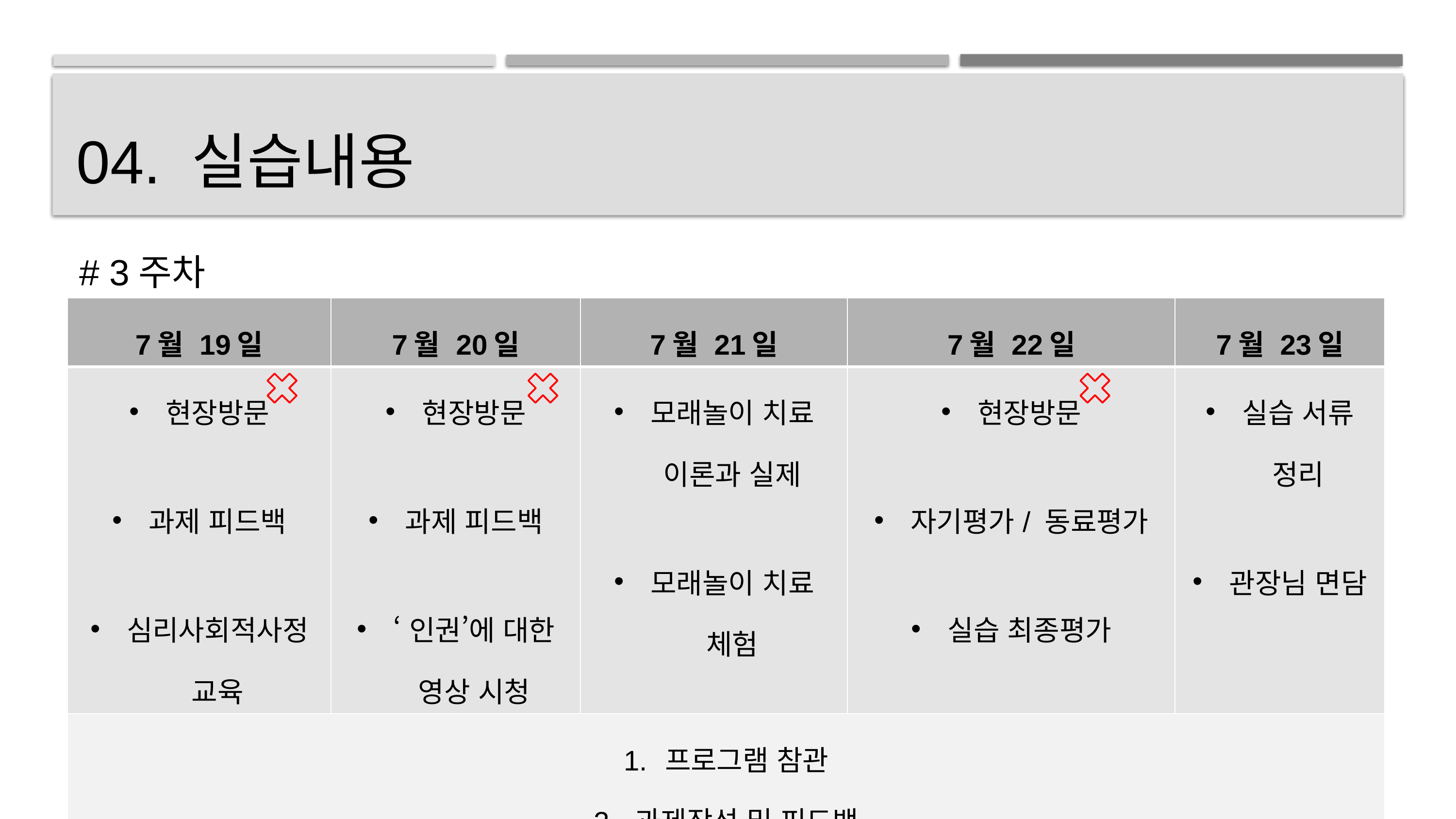

# 04. 실습내용
# 3주차
| 7월 19일 | 7월 20일 | 7월 21일 | 7월 22일 | 7월 23일 |
| --- | --- | --- | --- | --- |
| 현장방문 과제 피드백 심리사회적사정 교육 | 현장방문 과제 피드백 ‘인권’에 대한 영상 시청 | 모래놀이 치료 이론과 실제 모래놀이 치료 체험 | 현장방문 자기평가/ 동료평가 실습 최종평가 | 실습 서류 정리 관장님 면담 |
| 프로그램 참관 과제작성 및 피드백 실습 최종평가/ 실습서류작성 |  |  |  |  |